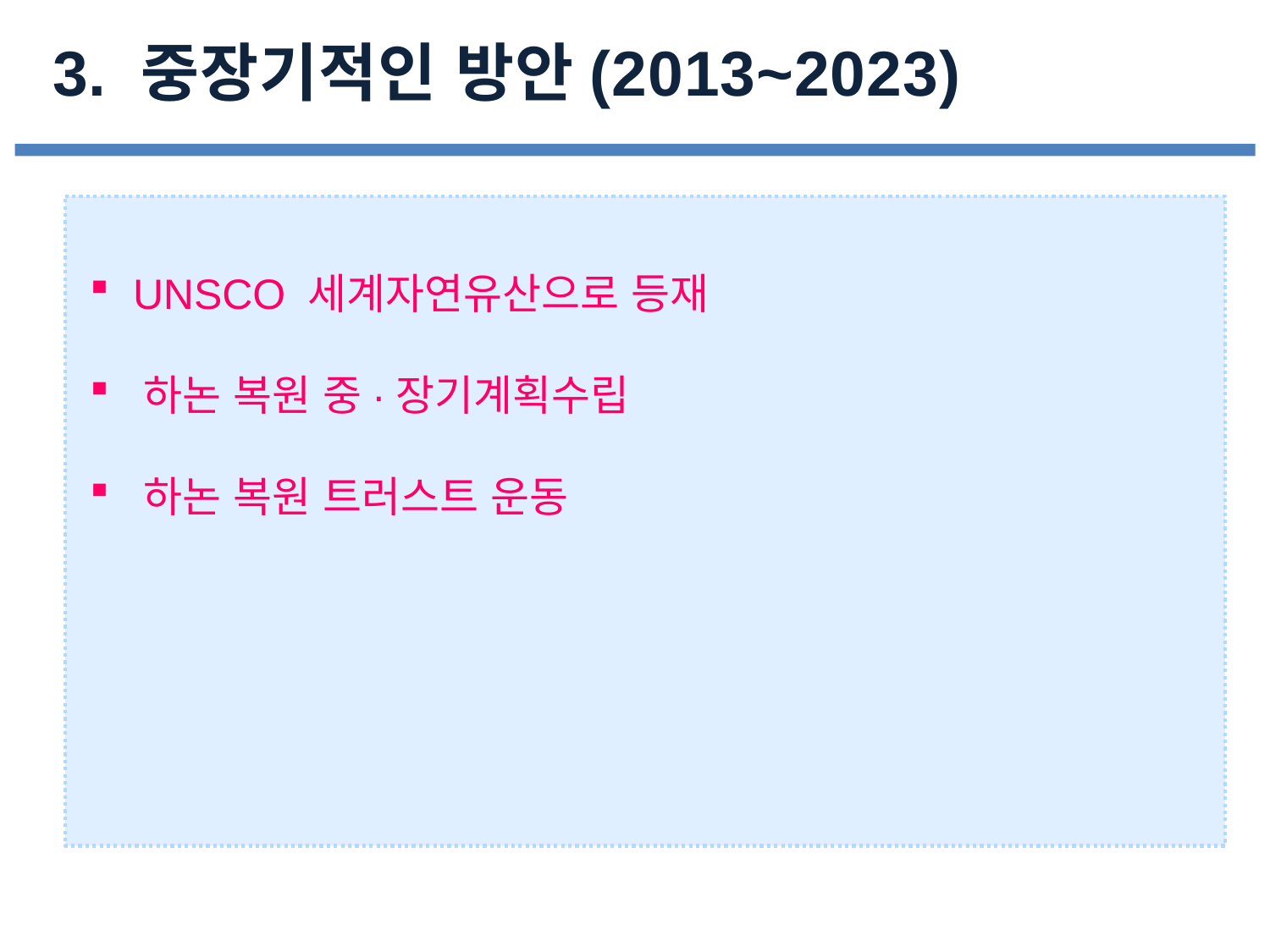

3. 중장기적인 방안(2013~2023)

  UNSCO 세계자연유산으로 등재
  하논 복원 중·장기계획수립
  하논 복원 트러스트 운동